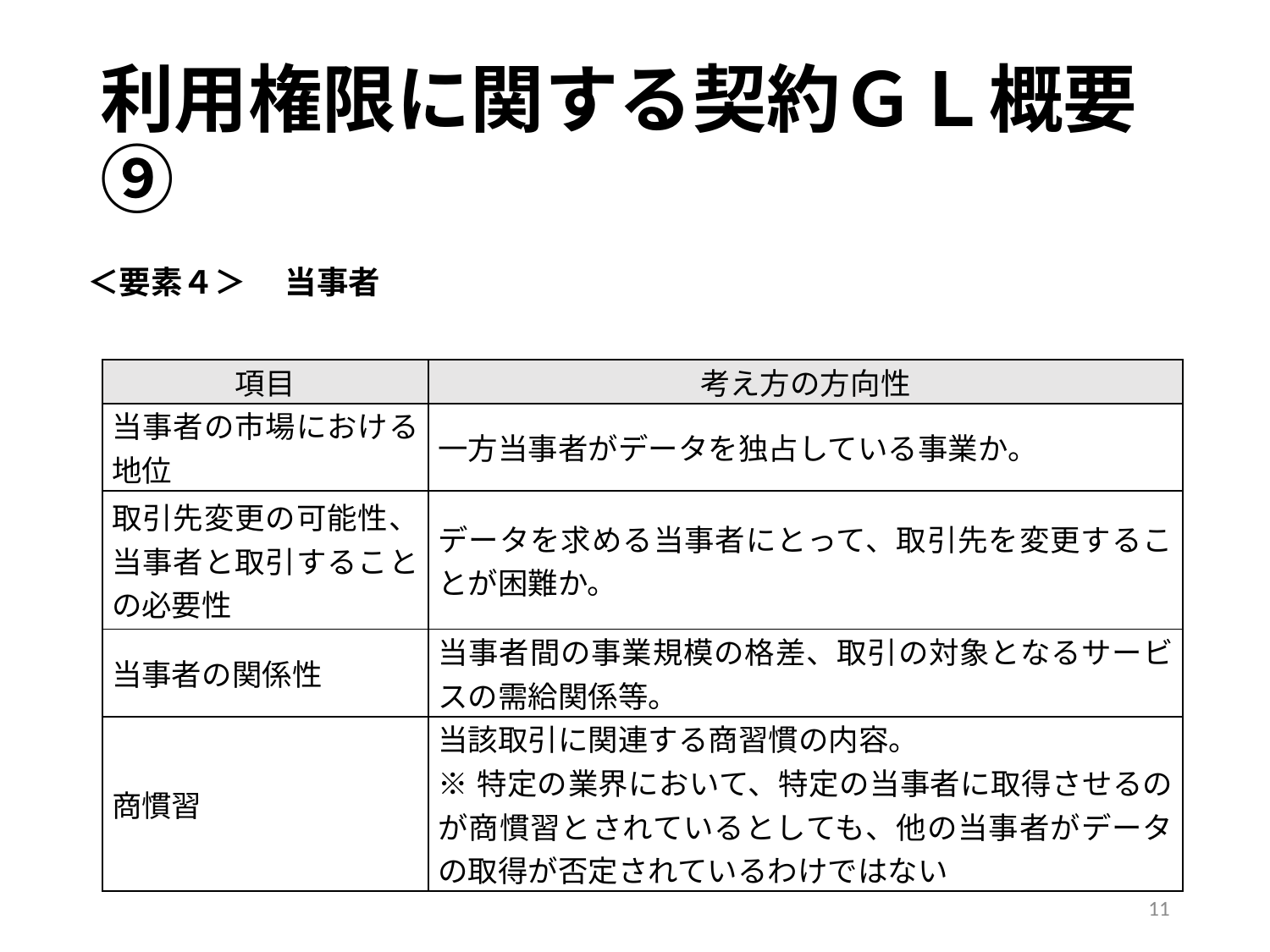

# 利用権限に関する契約ＧＬ概要⑨
＜要素４＞ 　当事者
| 項目 | 考え方の方向性 |
| --- | --- |
| 当事者の市場における地位 | 一方当事者がデータを独占している事業か。 |
| 取引先変更の可能性、当事者と取引することの必要性 | データを求める当事者にとって、取引先を変更することが困難か。 |
| 当事者の関係性 | 当事者間の事業規模の格差、取引の対象となるサービスの需給関係等。 |
| 商慣習 | 当該取引に関連する商習慣の内容。 ※特定の業界において、特定の当事者に取得させるのが商慣習とされているとしても、他の当事者がデータの取得が否定されているわけではない |
11